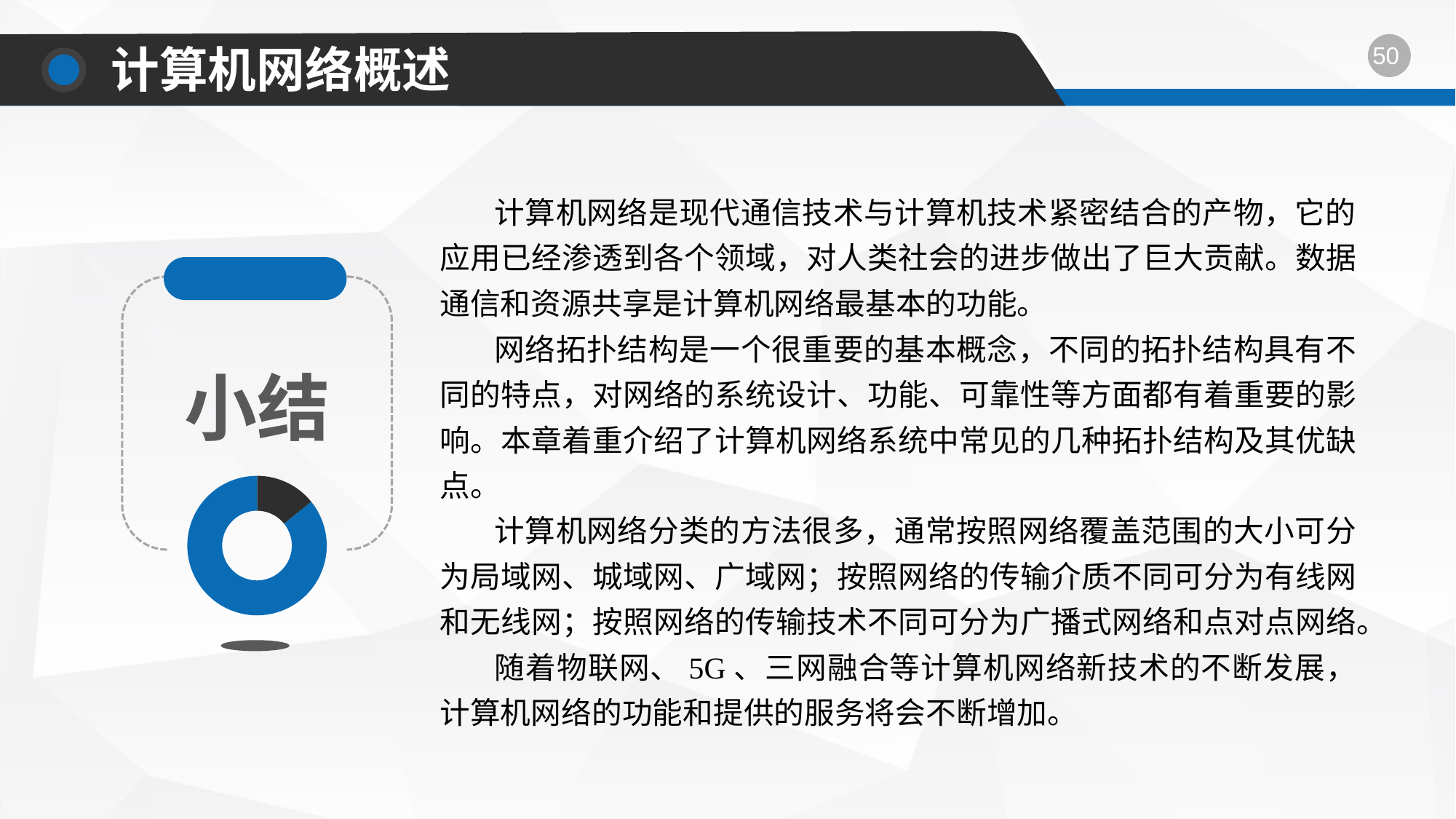

计算机网络概述
计算机网络是现代通信技术与计算机技术紧密结合的产物，它的应用已经渗透到各个领域，对人类社会的进步做出了巨大贡献。数据通信和资源共享是计算机网络最基本的功能。
网络拓扑结构是一个很重要的基本概念，不同的拓扑结构具有不同的特点，对网络的系统设计、功能、可靠性等方面都有着重要的影响。本章着重介绍了计算机网络系统中常见的几种拓扑结构及其优缺点。
计算机网络分类的方法很多，通常按照网络覆盖范围的大小可分为局域网、城域网、广域网；按照网络的传输介质不同可分为有线网和无线网；按照网络的传输技术不同可分为广播式网络和点对点网络。
随着物联网、5G、三网融合等计算机网络新技术的不断发展，计算机网络的功能和提供的服务将会不断增加。

小结

### Chart

| Category | 销售额 |
|---|---|
| 未完成率 | 0.14200000000000004 |
| 完成率 | 0.8580000000000007 |